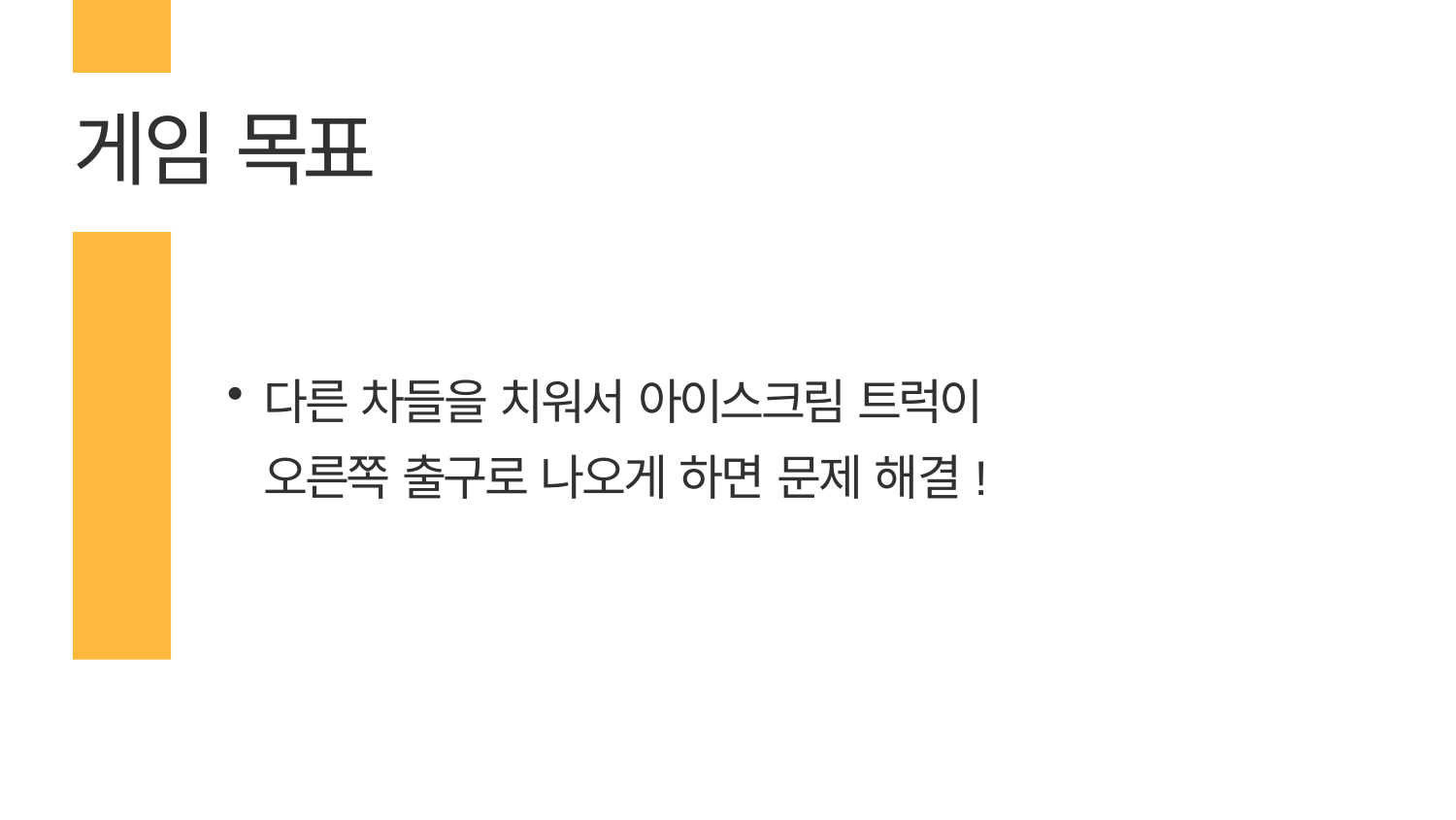

# 게임 목표

다른 차들을 치워서 아이스크림 트럭이
오른쪽 출구로 나오게 하면 문제 해결!